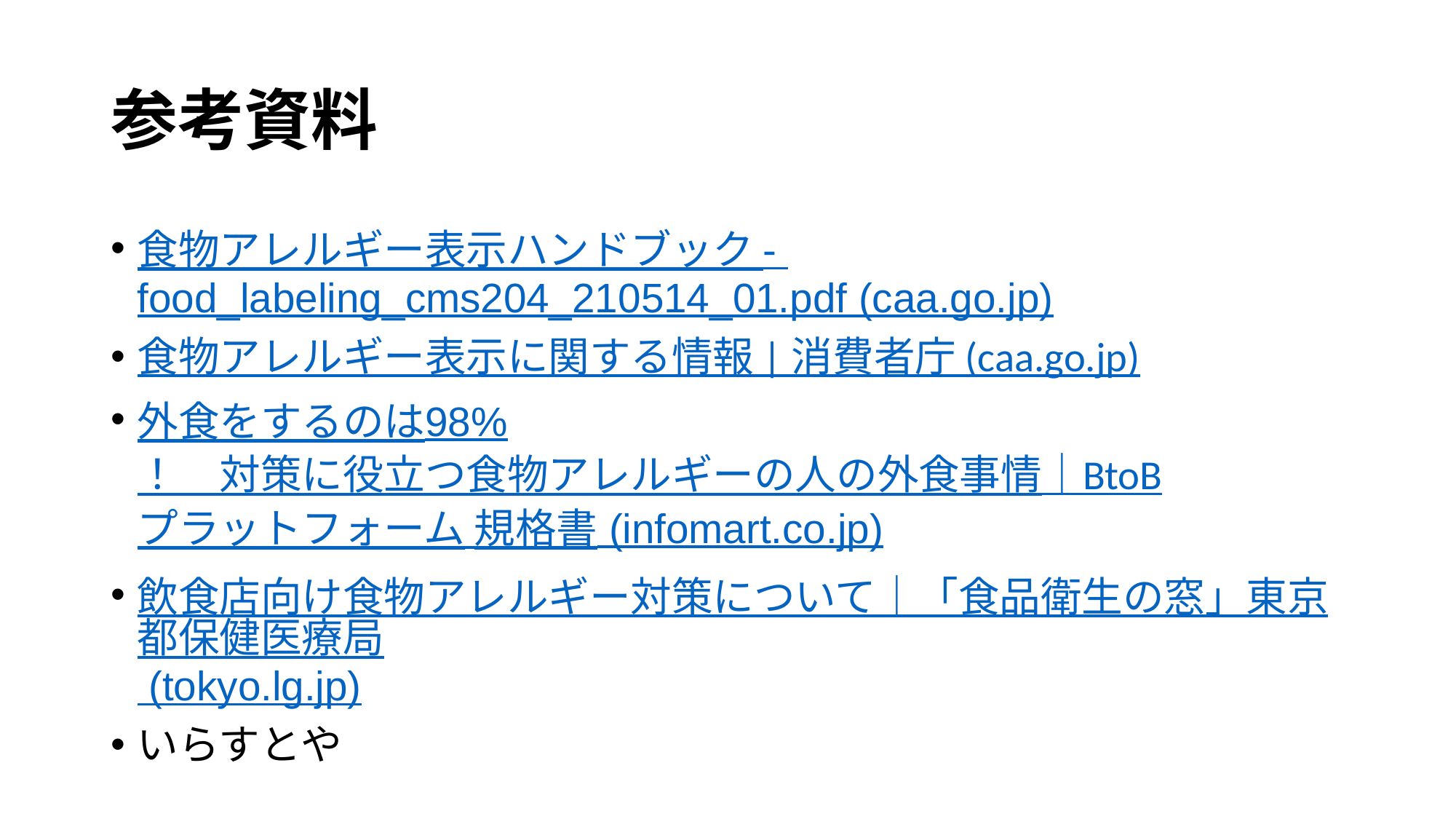

# 参考資料
食物アレルギー表示ハンドブック - food_labeling_cms204_210514_01.pdf (caa.go.jp)
食物アレルギー表示に関する情報 | 消費者庁 (caa.go.jp)
外食をするのは98%！　対策に役立つ食物アレルギーの人の外食事情｜BtoBプラットフォーム 規格書 (infomart.co.jp)
飲食店向け食物アレルギー対策について｜「食品衛生の窓」東京都保健医療局 (tokyo.lg.jp)
いらすとや